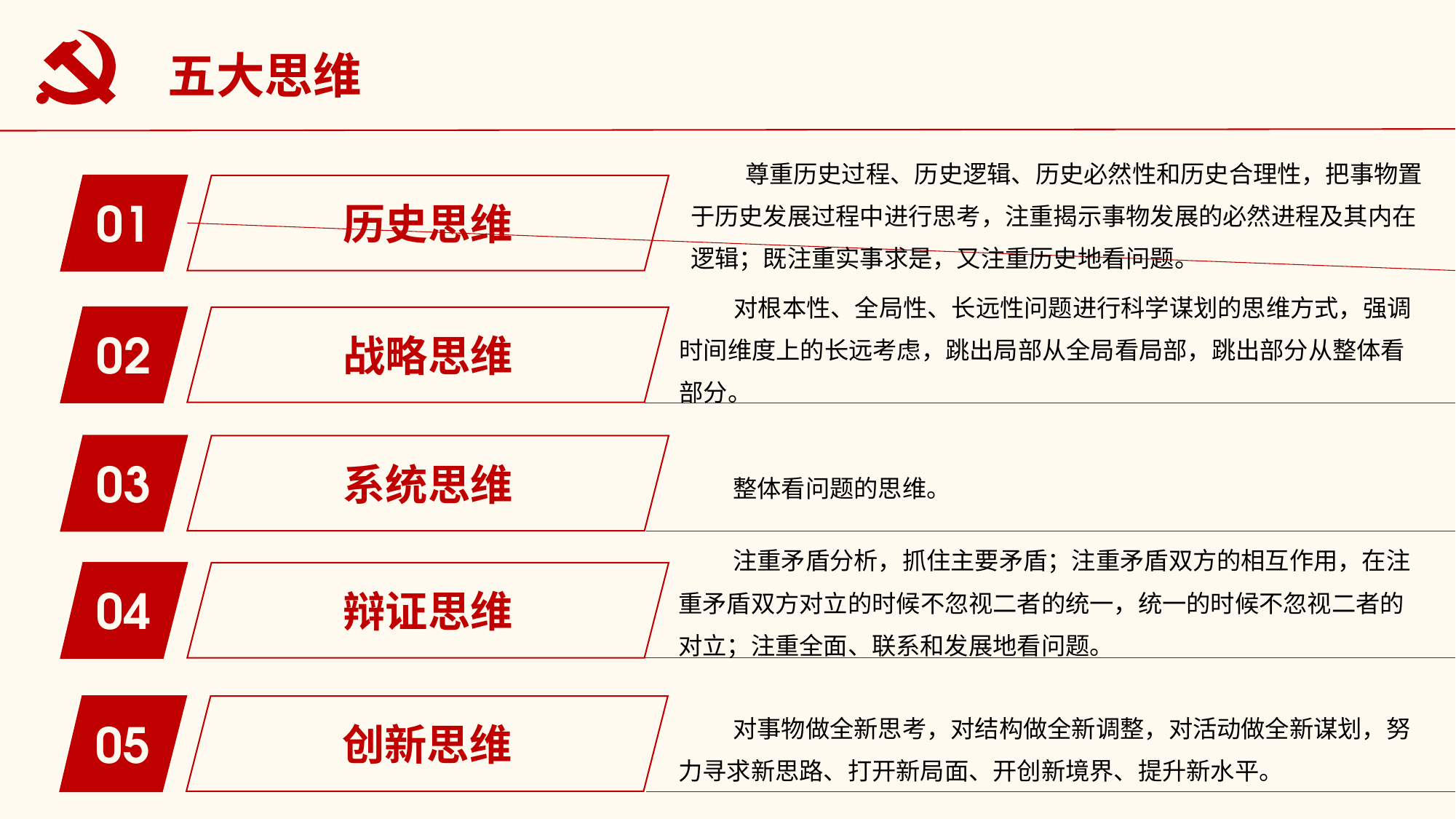

五大思维
尊重历史过程、历史逻辑、历史必然性和历史合理性，把事物置于历史发展过程中进行思考，注重揭示事物发展的必然进程及其内在逻辑；既注重实事求是，又注重历史地看问题。
01
历史思维
对根本性、全局性、长远性问题进行科学谋划的思维方式，强调时间维度上的长远考虑，跳出局部从全局看局部，跳出部分从整体看部分。
02
战略思维
03
系统思维
整体看问题的思维。
注重矛盾分析，抓住主要矛盾；注重矛盾双方的相互作用，在注重矛盾双方对立的时候不忽视二者的统一，统一的时候不忽视二者的对立；注重全面、联系和发展地看问题。
04
辩证思维
对事物做全新思考，对结构做全新调整，对活动做全新谋划，努力寻求新思路、打开新局面、开创新境界、提升新水平。
05
创新思维